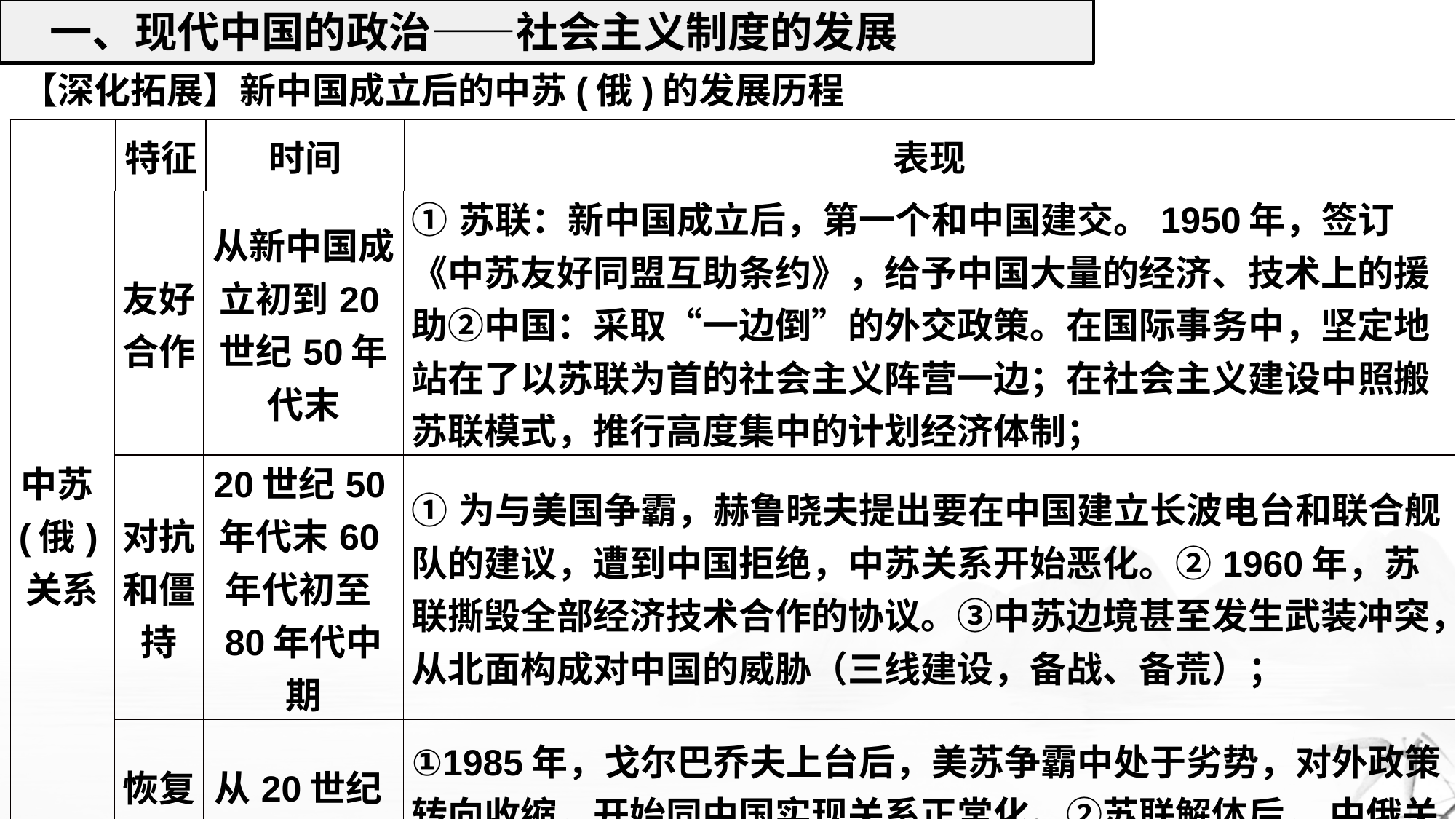

一、现代中国的政治——社会主义制度的发展
【深化拓展】新中国成立后的中苏(俄)的发展历程

|  | 特征 | 时间 | 表现 |
| --- | --- | --- | --- |
| 中苏(俄)关系 | 友好合作 | 从新中国成立初到20世纪50年代末 | ①苏联：新中国成立后，第一个和中国建交。1950年，签订《中苏友好同盟互助条约》，给予中国大量的经济、技术上的援助②中国：采取“一边倒”的外交政策。在国际事务中，坚定地站在了以苏联为首的社会主义阵营一边；在社会主义建设中照搬苏联模式，推行高度集中的计划经济体制； |
| --- | --- | --- | --- |
|  | 对抗和僵持 | 20世纪50年代末60年代初至80年代中期 | ①为与美国争霸，赫鲁晓夫提出要在中国建立长波电台和联合舰队的建议，遭到中国拒绝，中苏关系开始恶化。②1960年，苏联撕毁全部经济技术合作的协议。③中苏边境甚至发生武装冲突，从北面构成对中国的威胁（三线建设，备战、备荒）； |
|  | 恢复正常化 | 从20世纪80年代末至今 | ①1985年，戈尔巴乔夫上台后，美苏争霸中处于劣势，对外政策转向收缩，开始同中国实现关系正常化。②苏联解体后， 中俄关系稳定发展，形成了一种以“不结盟、不对抗、不针对第三国”为主要原则的新型国家关系，为世界和平与安全作出了贡献。 |